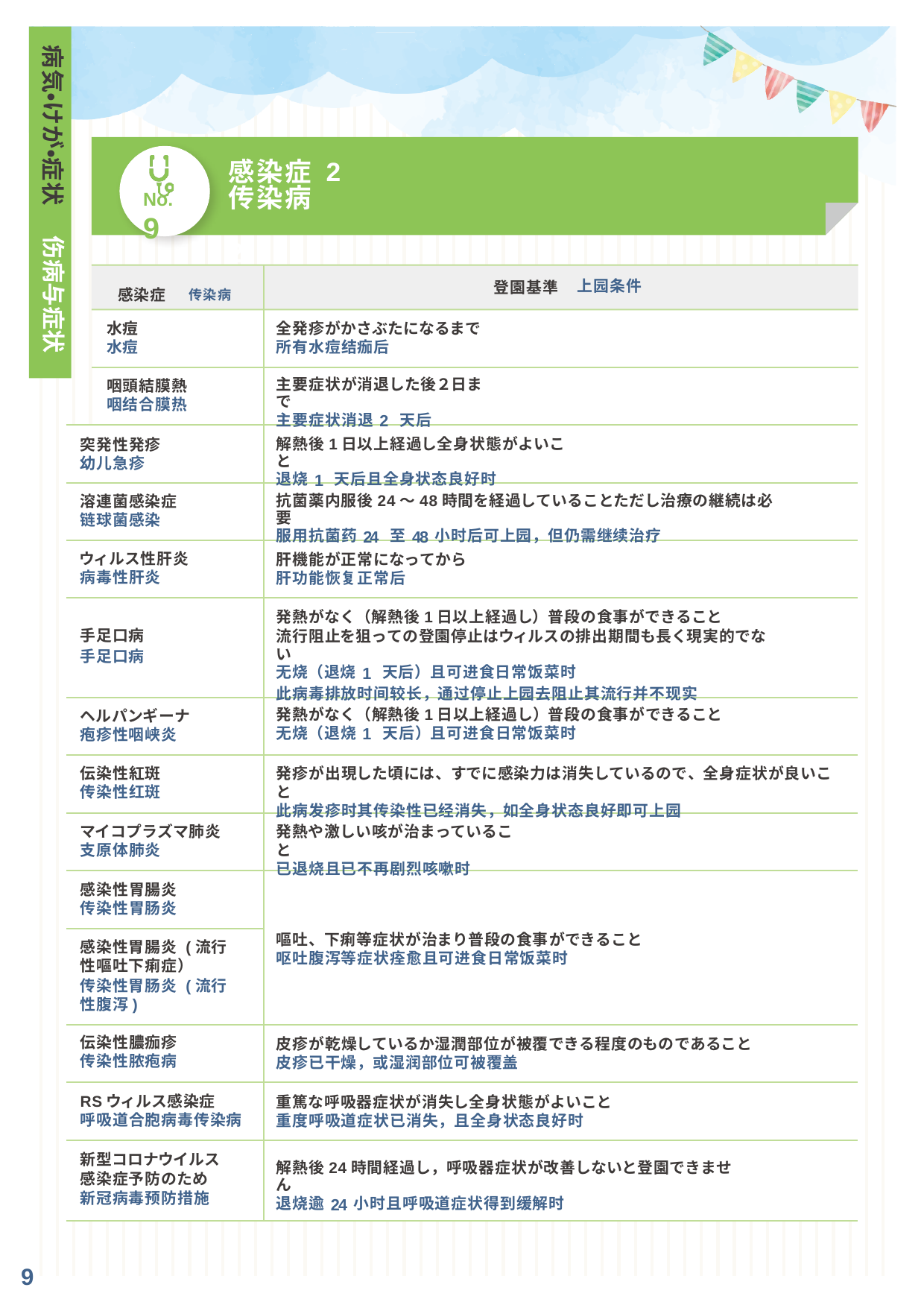

病気・けが・症状
感染症 2
传染病 2
No.9
伤病与症状
上园条件
感染症	传染病
登園基準
水痘
水痘
全発疹がかさぶたになるまで
所有水痘结痂后
咽頭結膜熱
咽结合膜热
主要症状が消退した後２日まで
主要症状消退2 天后
突発性発疹
幼儿急疹
解熱後1日以上経過し全身状態がよいこと
退烧1 天后且全身状态良好时
溶連菌感染症
链球菌感染
抗菌薬内服後24～48時間を経過していることただし治療の継続は必要
服用抗菌药24 至48小时后可上园，但仍需继续治疗
ウィルス性肝炎
病毒性肝炎
肝機能が正常になってから
肝功能恢复正常后
発熱がなく（解熱後1日以上経過し）普段の食事ができること
流行阻止を狙っての登園停止はウィルスの排出期間も長く現実的でない
无烧（退烧1 天后）且可进食日常饭菜时
此病毒排放时间较长，通过停止上园去阻止其流行并不现实
手足口病
手足口病
発熱がなく（解熱後1日以上経過し）普段の食事ができること
无烧（退烧1 天后）且可进食日常饭菜时
ヘルパンギーナ
疱疹性咽峡炎
伝染性紅斑
传染性红斑
発疹が出現した頃には、すでに感染力は消失しているので、全身症状が良いこと
此病发疹时其传染性已经消失，如全身状态良好即可上园
マイコプラズマ肺炎
支原体肺炎
発熱や激しい咳が治まっていること
已退烧且已不再剧烈咳嗽时
感染性胃腸炎
传染性胃肠炎
嘔吐、下痢等症状が治まり普段の食事ができること
呕吐腹泻等症状痊愈且可进食日常饭菜时
感染性胃腸炎 (流行性嘔吐下痢症）
传染性胃肠炎 (流行性腹泻)
伝染性膿痂疹
传染性脓疱病
皮疹が乾燥しているか湿潤部位が被覆できる程度のものであること
皮疹已干燥，或湿润部位可被覆盖
RSウィルス感染症
呼吸道合胞病毒传染病
重篤な呼吸器症状が消失し全身状態がよいこと
重度呼吸道症状已消失，且全身状态良好时
新型コロナウイルス 感染症予防のため 新冠病毒预防措施
解熱後24時間経過し，呼吸器症状が改善しないと登園できません
退烧逾24小时且呼吸道症状得到缓解时

9